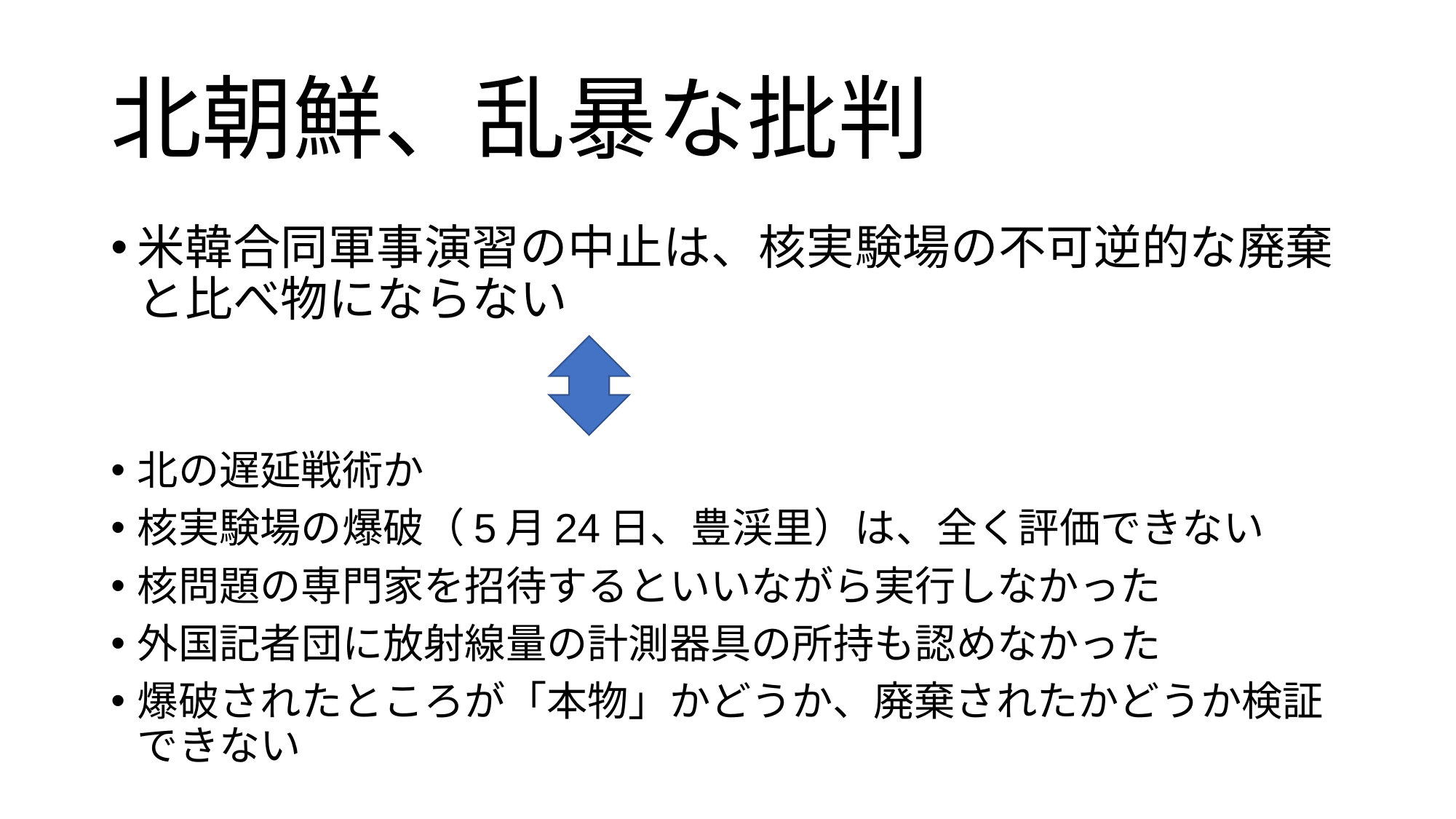

# 北朝鮮、乱暴な批判
米韓合同軍事演習の中止は、核実験場の不可逆的な廃棄と比べ物にならない

北の遅延戦術か
核実験場の爆破（5月24日、豊渓里）は、全く評価できない
核問題の専門家を招待するといいながら実行しなかった
外国記者団に放射線量の計測器具の所持も認めなかった
爆破されたところが「本物」かどうか、廃棄されたかどうか検証できない